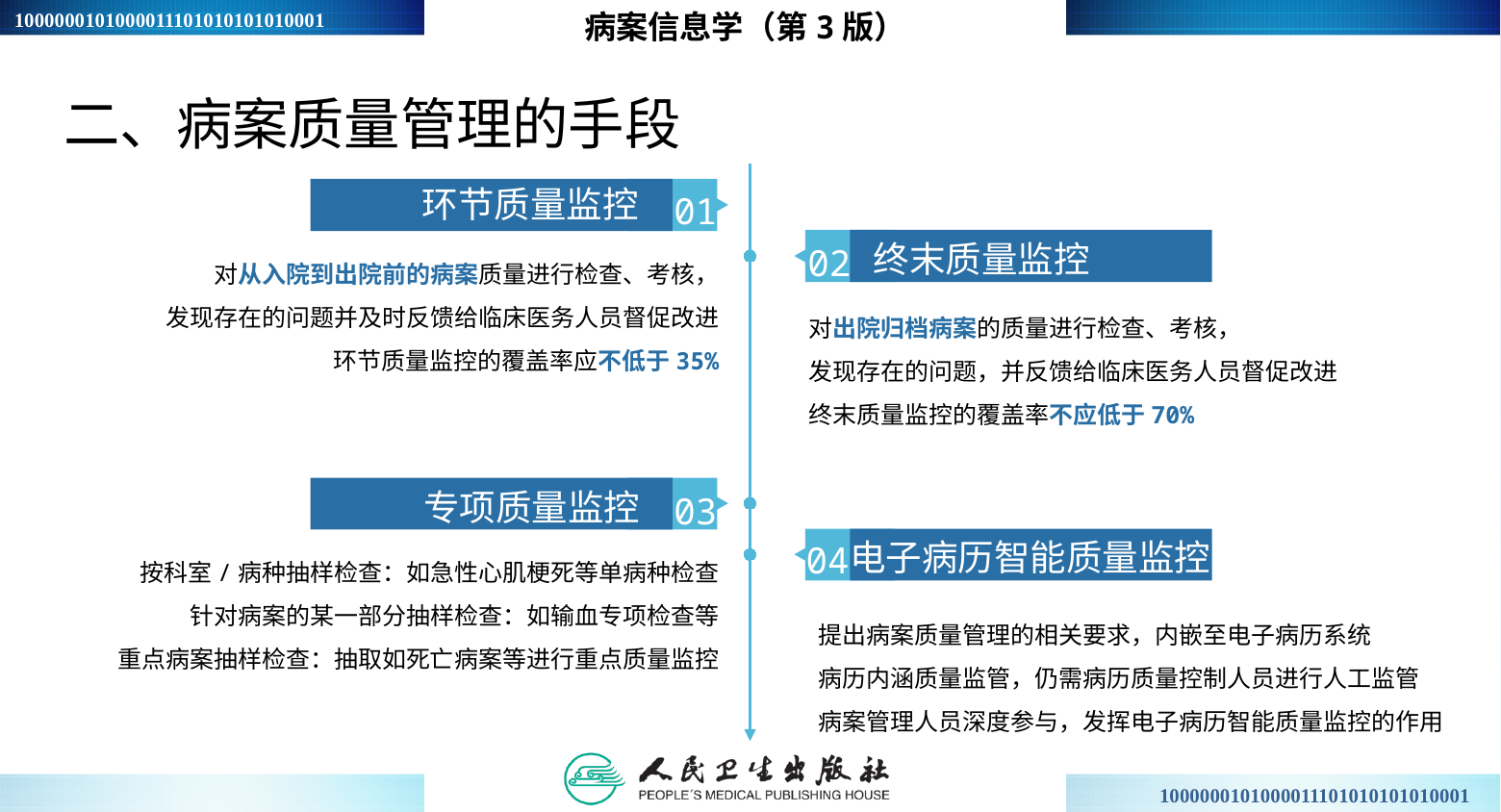

病案信息学（第3版）
二、病案质量管理的手段
环节质量监控

01
终末质量监控

02
对从入院到出院前的病案质量进行检查、考核，
发现存在的问题并及时反馈给临床医务人员督促改进
环节质量监控的覆盖率应不低于35%

对出院归档病案的质量进行检查、考核，
发现存在的问题，并反馈给临床医务人员督促改进
终末质量监控的覆盖率不应低于70%

专项质量监控
03

电子病历智能质量监控

04
按科室/病种抽样检查：如急性心肌梗死等单病种检查
针对病案的某一部分抽样检查：如输血专项检查等
重点病案抽样检查：抽取如死亡病案等进行重点质量监控

提出病案质量管理的相关要求，内嵌至电子病历系统
病历内涵质量监管，仍需病历质量控制人员进行人工监管
病案管理人员深度参与，发挥电子病历智能质量监控的作用